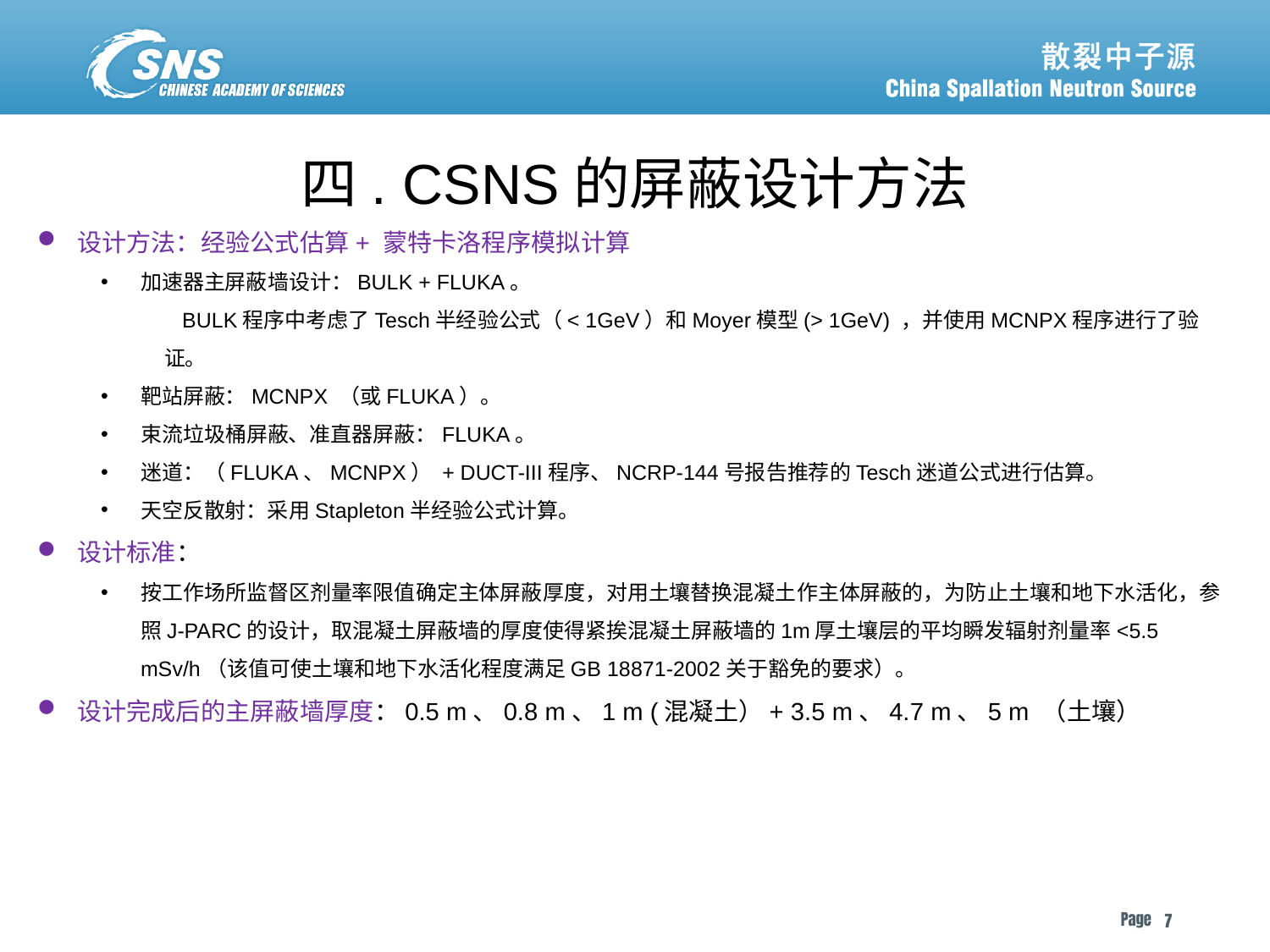

四. CSNS的屏蔽设计方法
设计方法：经验公式估算+ 蒙特卡洛程序模拟计算
加速器主屏蔽墙设计：BULK + FLUKA。
   BULK程序中考虑了Tesch半经验公式（< 1GeV）和Moyer模型(> 1GeV) ，并使用MCNPX程序进行了验证。
靶站屏蔽：MCNPX （或FLUKA）。
束流垃圾桶屏蔽、准直器屏蔽：FLUKA。
迷道：（FLUKA、MCNPX） + DUCT-III程序、NCRP-144号报告推荐的Tesch迷道公式进行估算。
天空反散射：采用Stapleton半经验公式计算。
设计标准：
按工作场所监督区剂量率限值确定主体屏蔽厚度，对用土壤替换混凝土作主体屏蔽的，为防止土壤和地下水活化，参照J-PARC的设计，取混凝土屏蔽墙的厚度使得紧挨混凝土屏蔽墙的1m厚土壤层的平均瞬发辐射剂量率<5.5 mSv/h（该值可使土壤和地下水活化程度满足GB 18871-2002关于豁免的要求）。
设计完成后的主屏蔽墙厚度：0.5 m、0.8 m、1 m (混凝土）+ 3.5 m、4.7 m、5 m （土壤）
7